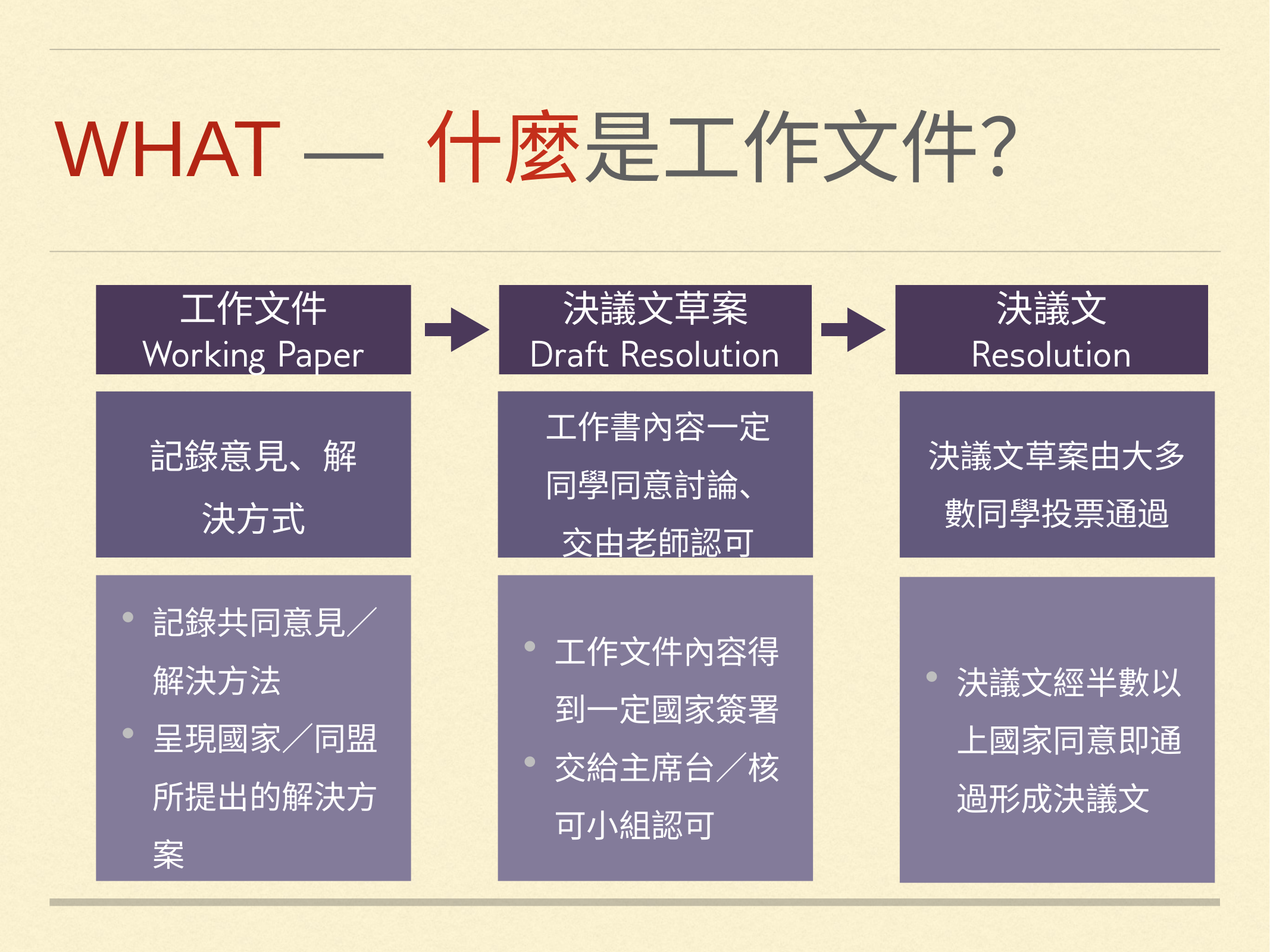

# WHAT — 什麼是工作文件？
工作文件
Working Paper
決議文草案
Draft Resolution
決議文
Resolution

工作書內容一定同學同意討論、交由老師認可

決議文草案由大多數同學投票通過

記錄意見、解決方式

記錄共同意見／解決方法
呈現國家／同盟所提出的解決方案

工作文件內容得到一定國家簽署
交給主席台／核可小組認可

決議文經半數以上國家同意即通過形成決議文